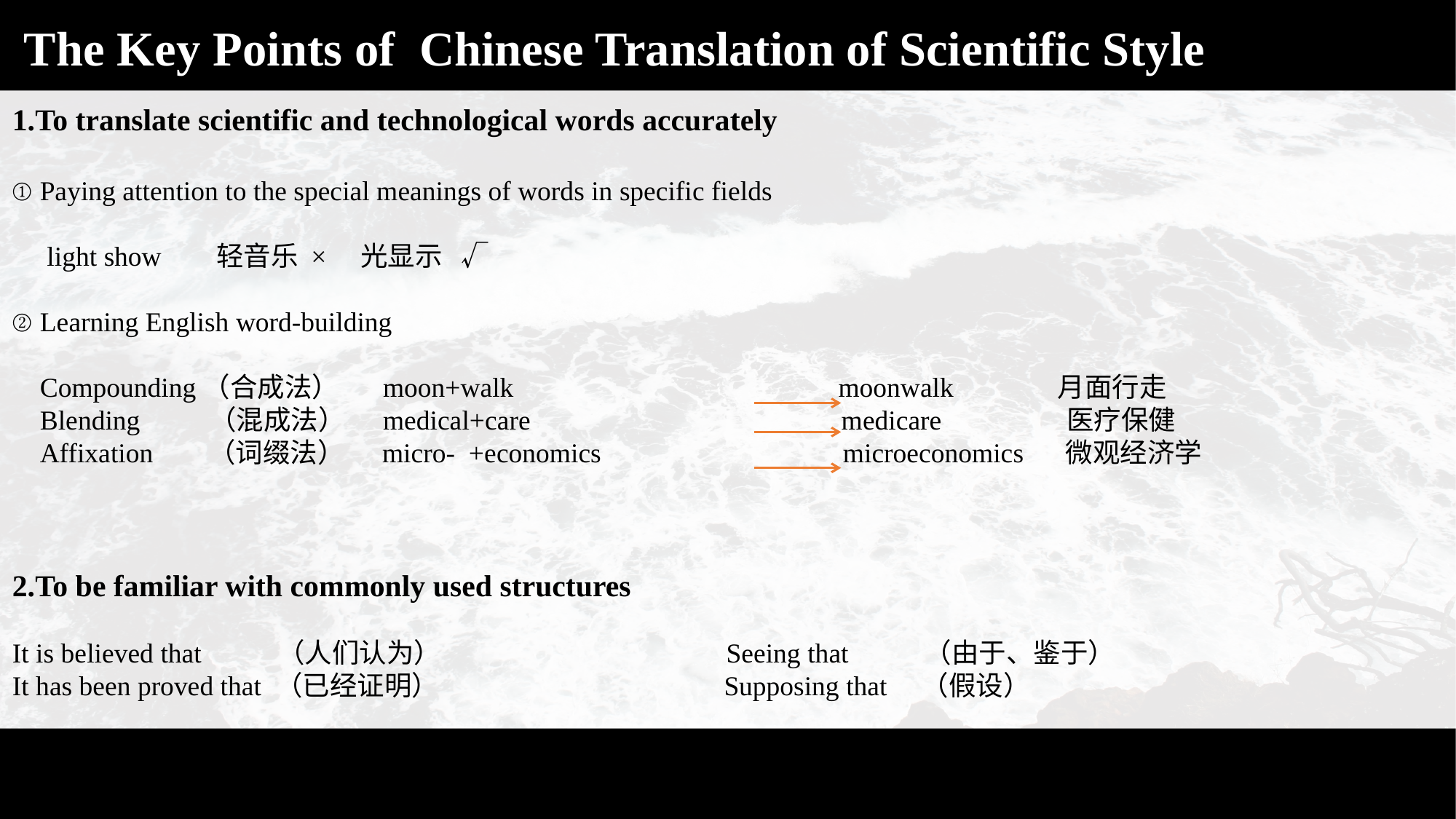

The Key Points of  Chinese Translation of Scientific Style
1.To translate scientific and technological words accurately

① Paying attention to the special meanings of words in specific fields

     light show       轻音乐 ×    光显示   √

② Learning English word-building

    Compounding（合成法）      moon+walk                                               moonwalk              月面行走
    Blending         （混成法）     medical+care                                             medicare                 医疗保健
    Affixation       （词缀法）     micro-  +economics                                   microeconomics     微观经济学

2.To be familiar with commonly used structures

It is believed that          （人们认为）                                             Seeing that          （由于、鉴于）
It has been proved that （已经证明）                                             Supposing that    （假设）